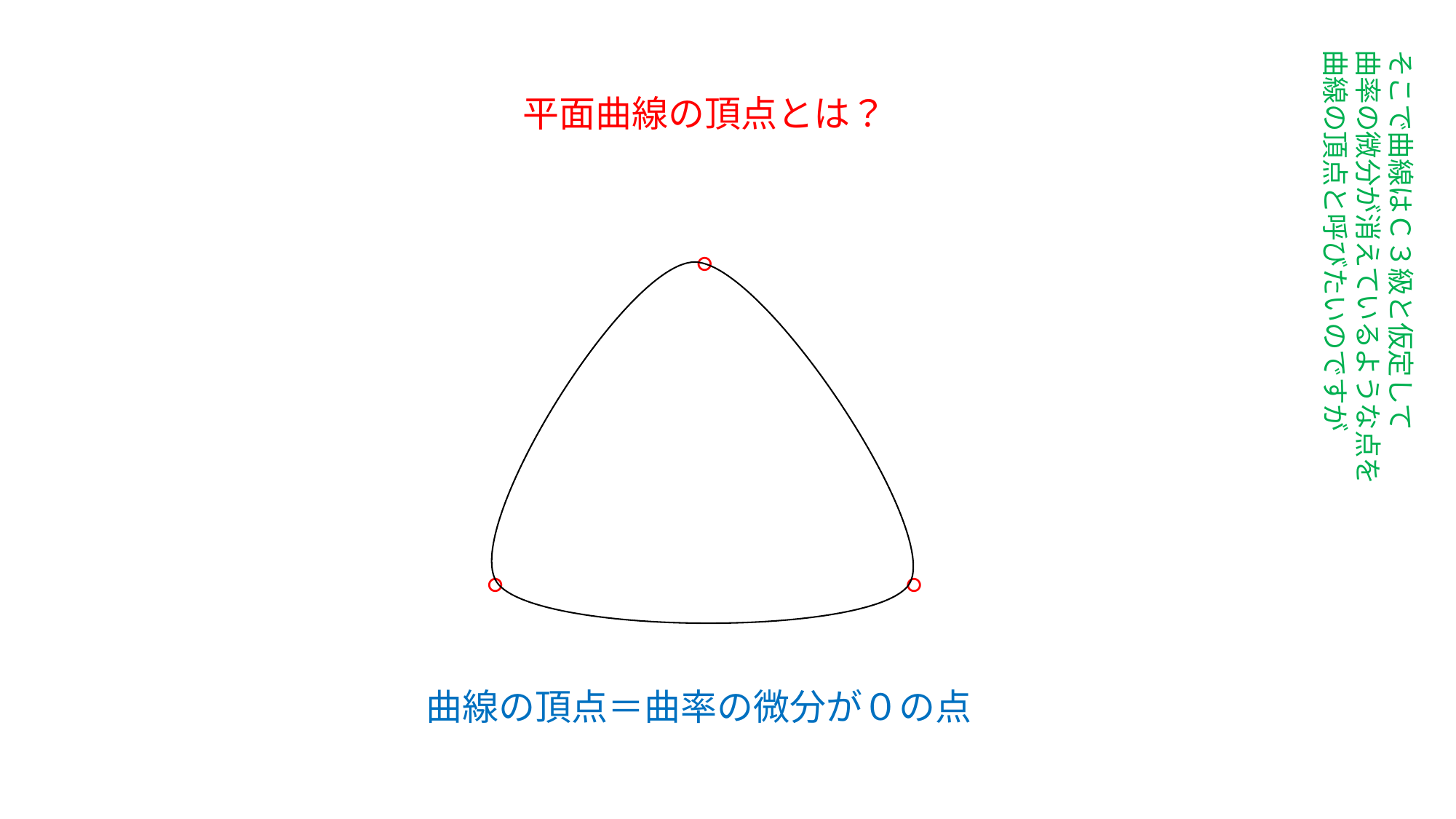

そこで曲線はＣ３級と仮定して
曲率の微分が消えているような点を
曲線の頂点と呼びたいのですが
平面曲線の頂点とは？
○

○
○
曲線の頂点＝曲率の微分が０の点